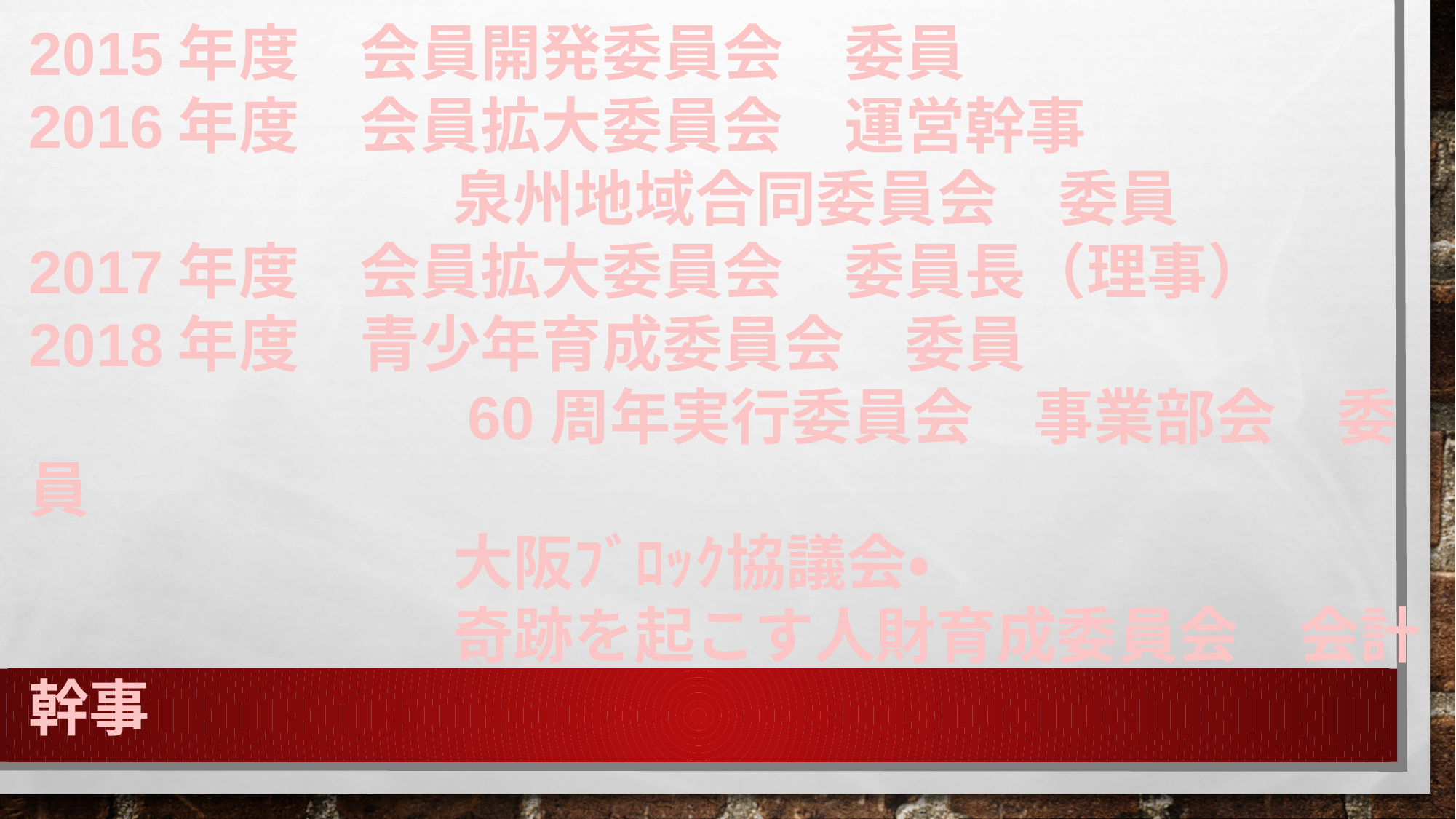

2015年度　会員開発委員会　委員
2016年度　会員拡大委員会　運営幹事
　　　　　　　泉州地域合同委員会　委員
2017年度　会員拡大委員会　委員長（理事）
2018年度　青少年育成委員会　委員
　　　　　　　60周年実行委員会　事業部会　委員
　　　　　　　大阪ﾌﾞﾛｯｸ協議会・
　　　　　　　奇跡を起こす人財育成委員会　会計幹事